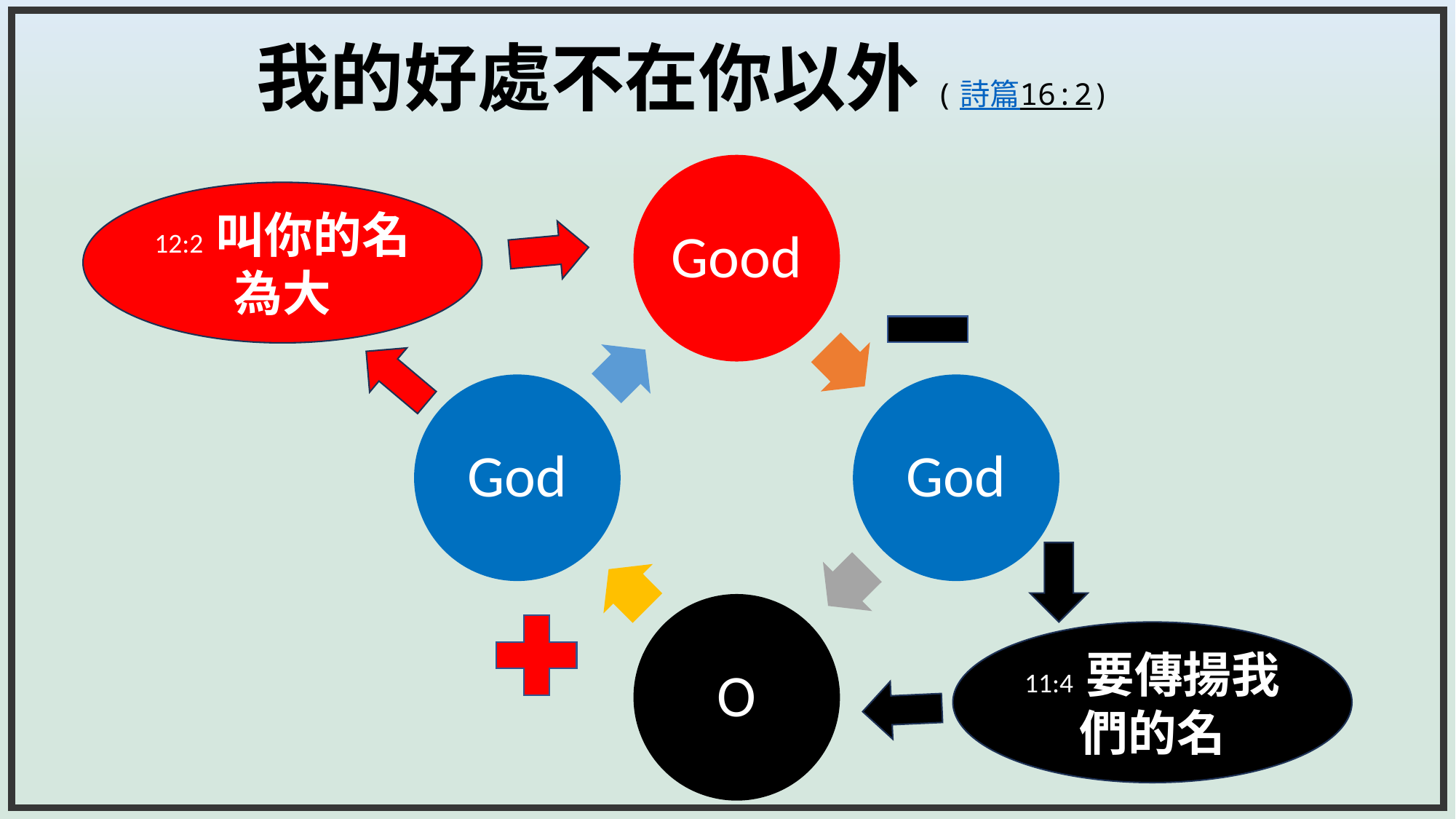

# 我的好處不在你以外(詩篇16:2)
Good

God

O

God

12:2 叫你的名為大

11:4 要傳揚我們的名